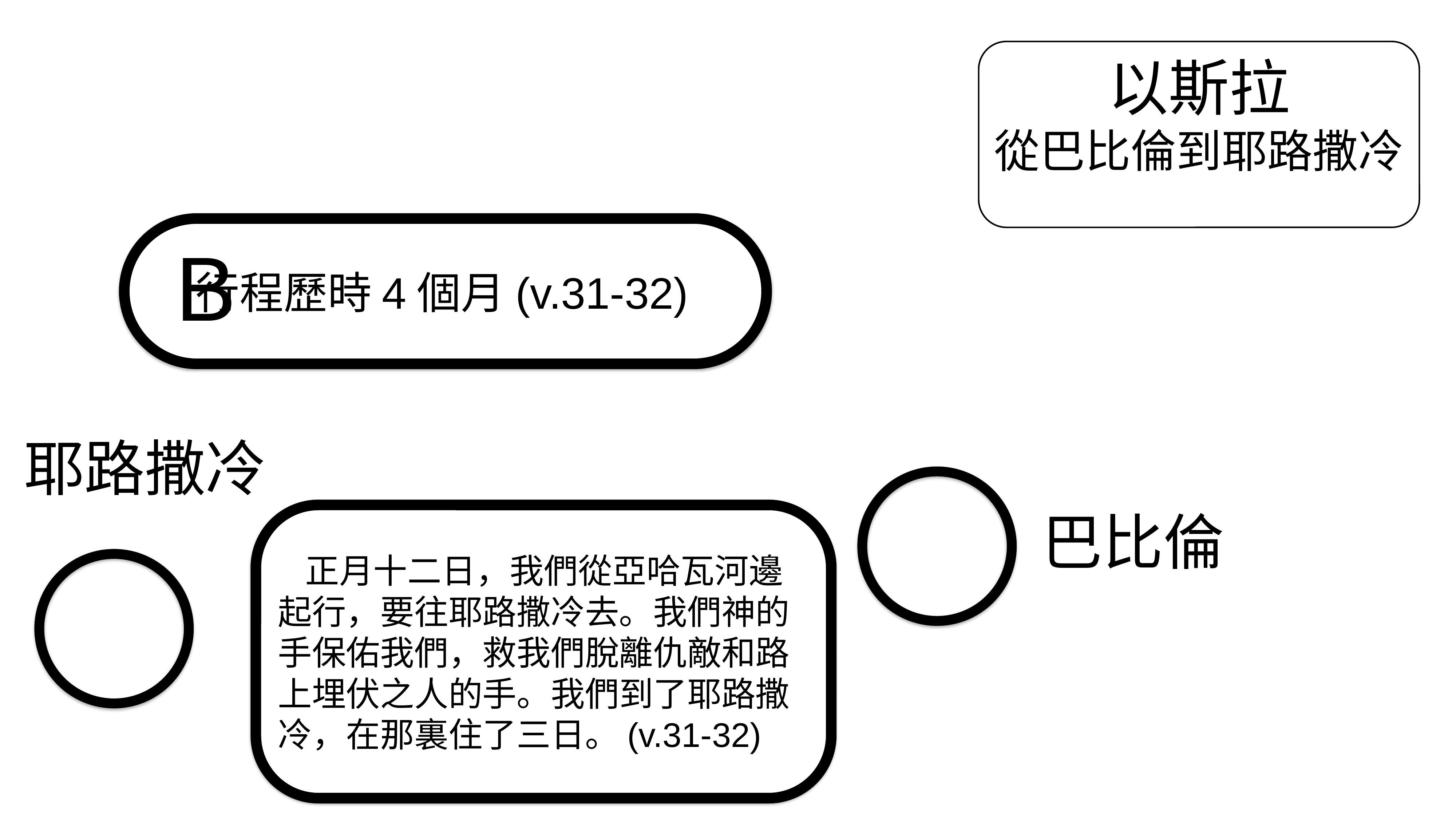

以斯拉
從巴比倫到耶路撒冷
行程歷時4個月(v.31-32)
B
耶路撒冷

巴比倫
正月十二日，我們從亞哈瓦河邊起行，要往耶路撒冷去。我們神的手保佑我們，救我們脫離仇敵和路上埋伏之人的手。我們到了耶路撒冷，在那裏住了三日。(v.31-32)